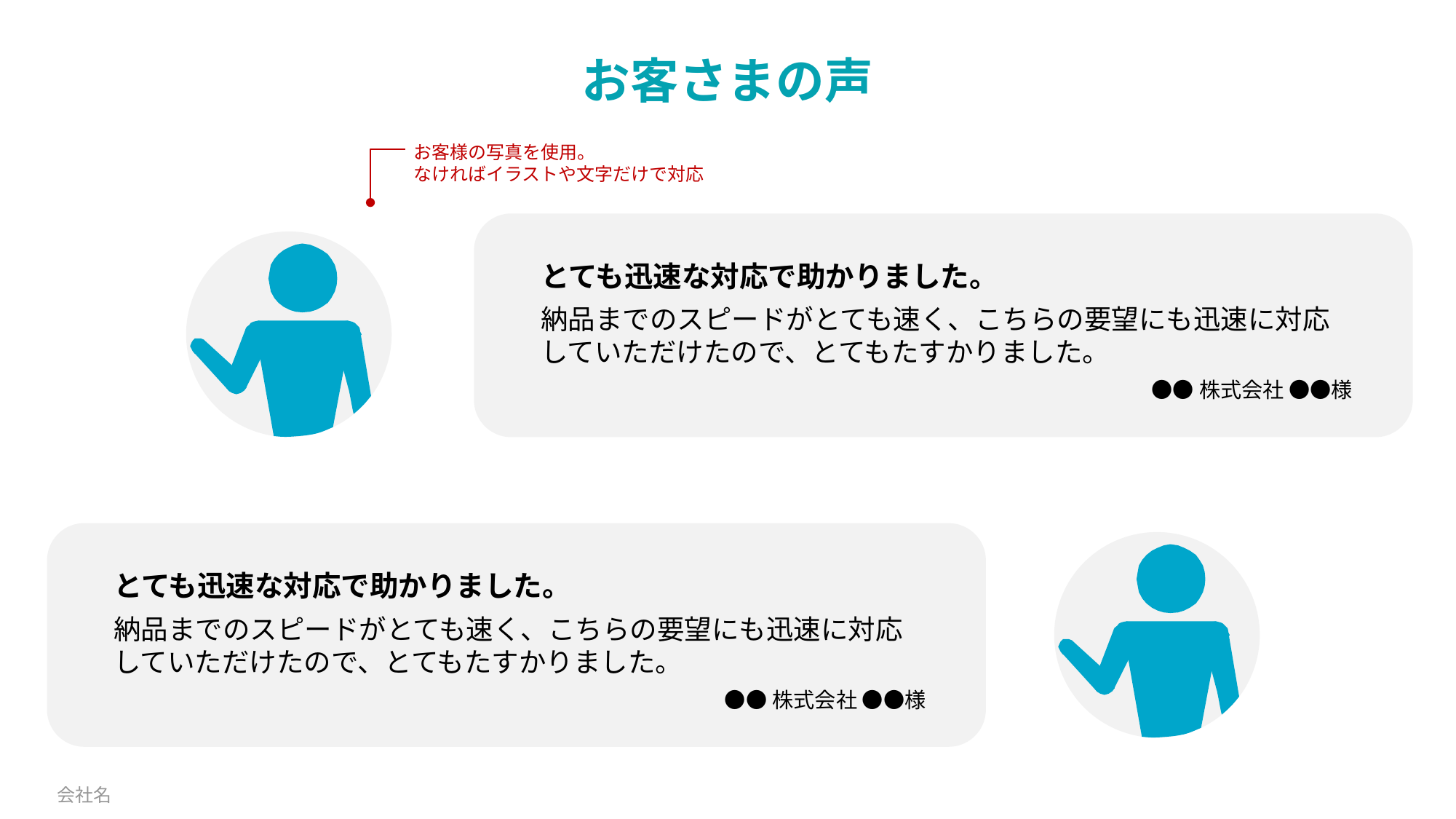

# お客さまの声
お客様の写真を使用。
なければイラストや文字だけで対応

とても迅速な対応で助かりました。
納品までのスピードがとても速く、こちらの要望にも迅速に対応していただけたので、とてもたすかりました。
●●株式会社 ●●様

とても迅速な対応で助かりました。
納品までのスピードがとても速く、こちらの要望にも迅速に対応していただけたので、とてもたすかりました。
●●株式会社 ●●様
会社名